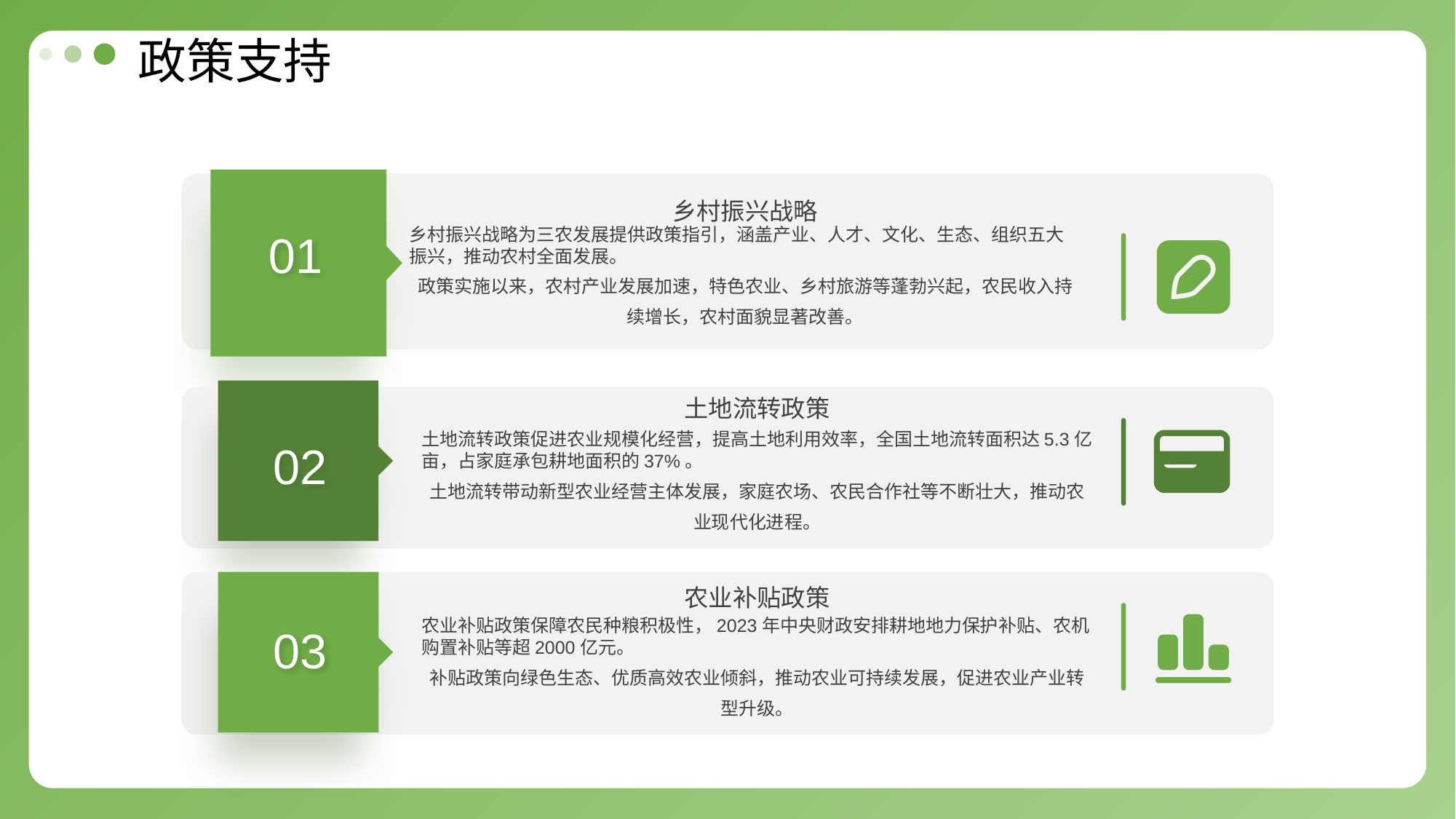

政策支持

乡村振兴战略
01
乡村振兴战略为三农发展提供政策指引，涵盖产业、人才、文化、生态、组织五大振兴，推动农村全面发展。
政策实施以来，农村产业发展加速，特色农业、乡村旅游等蓬勃兴起，农民收入持续增长，农村面貌显著改善。

土地流转政策

02

土地流转政策促进农业规模化经营，提高土地利用效率，全国土地流转面积达5.3亿亩，占家庭承包耕地面积的37%。
土地流转带动新型农业经营主体发展，家庭农场、农民合作社等不断壮大，推动农业现代化进程。

农业补贴政策

03

农业补贴政策保障农民种粮积极性，2023年中央财政安排耕地地力保护补贴、农机购置补贴等超2000亿元。
补贴政策向绿色生态、优质高效农业倾斜，推动农业可持续发展，促进农业产业转型升级。